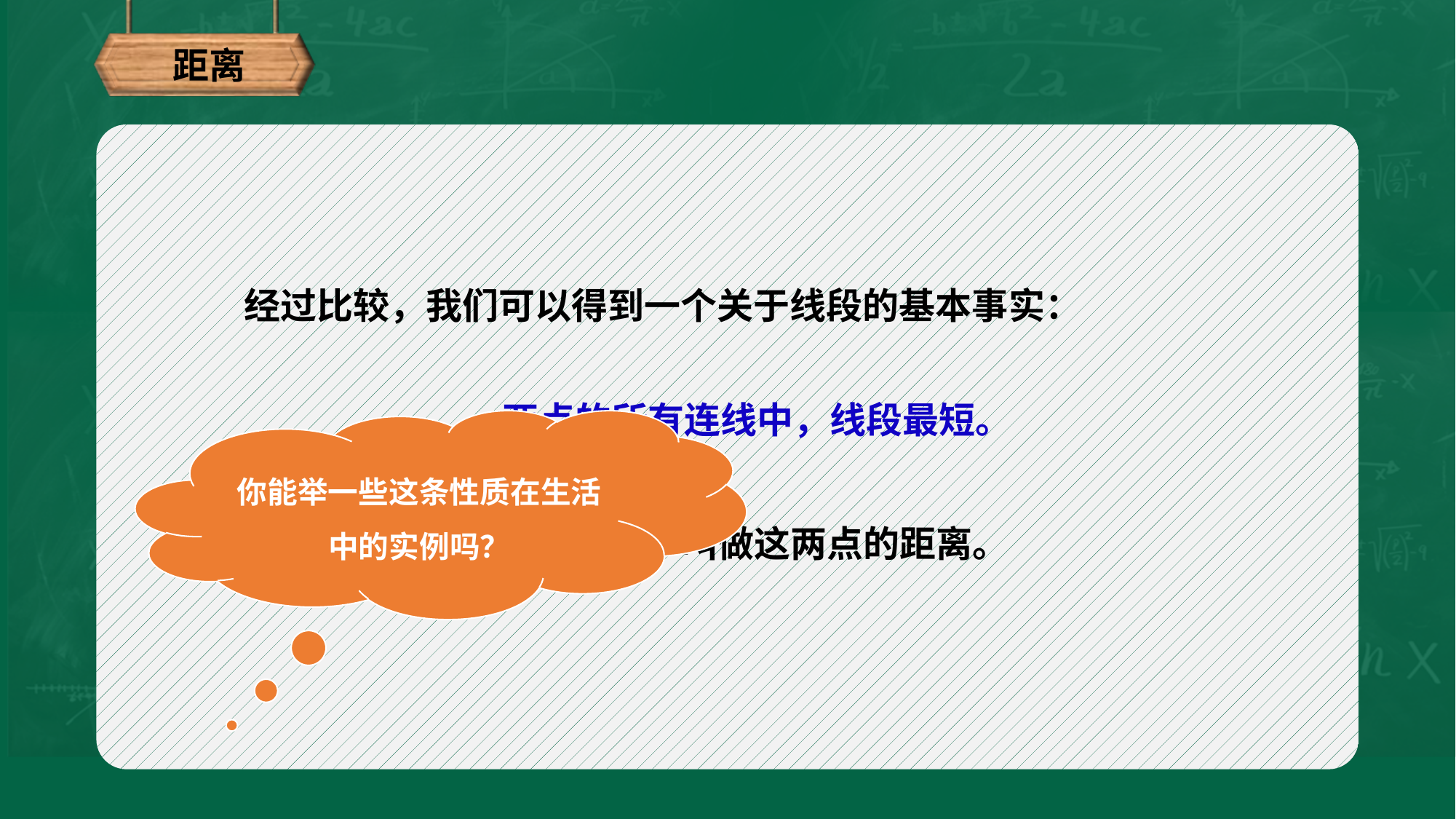

距离
经过比较，我们可以得到一个关于线段的基本事实：
两点的所有连线中，线段最短。
你能举一些这条性质在生活中的实例吗？
连接两点间的线段的长度，叫做这两点的距离。